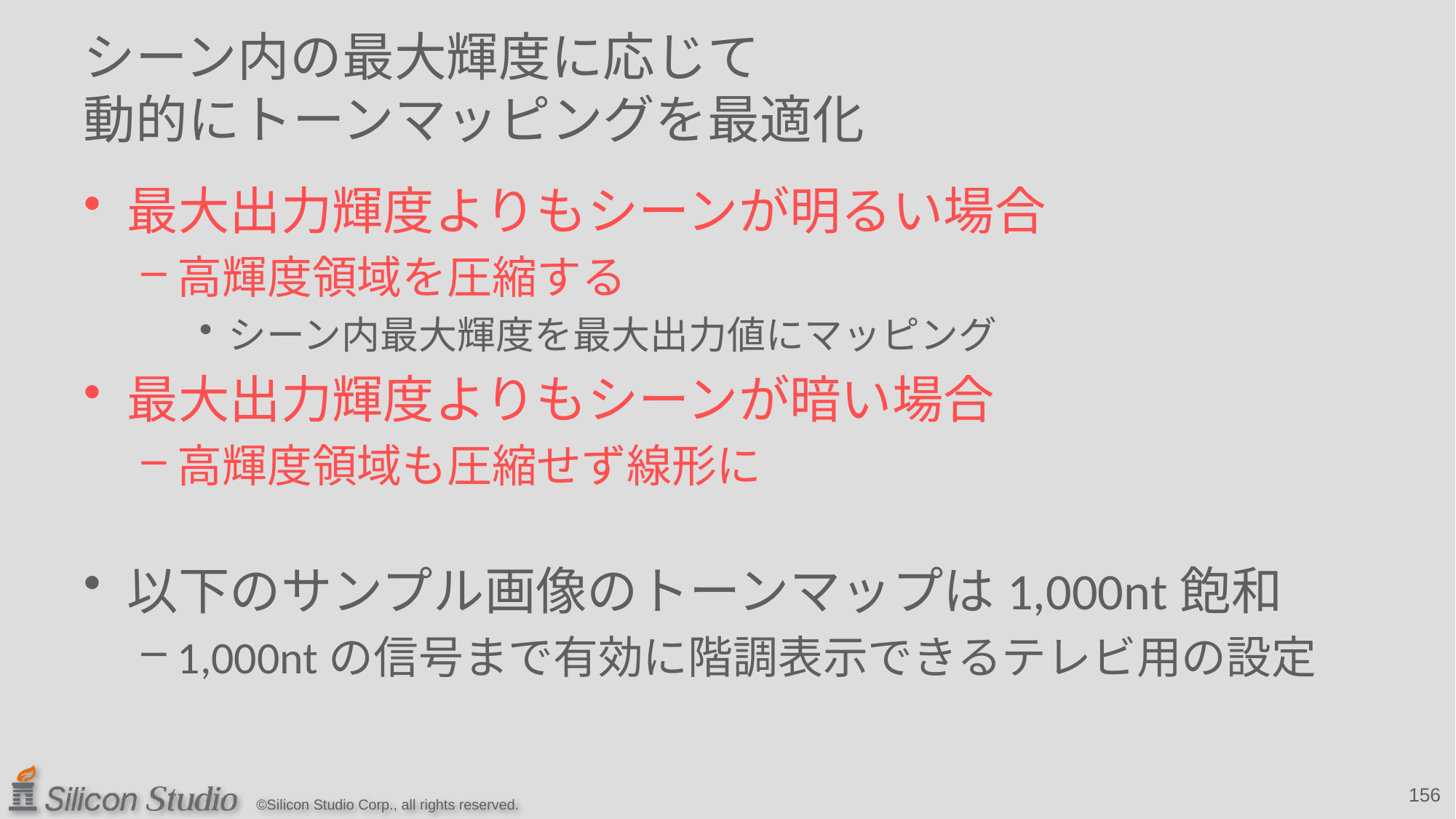

# シーン内の最大輝度に応じて 動的にトーンマッピングを最適化
最大出力輝度よりもシーンが明るい場合
高輝度領域を圧縮する
シーン内最大輝度を最大出力値にマッピング
最大出力輝度よりもシーンが暗い場合
高輝度領域も圧縮せず線形に

以下のサンプル画像のトーンマップは1,000nt飽和
1,000ntの信号まで有効に階調表示できるテレビ用の設定
156